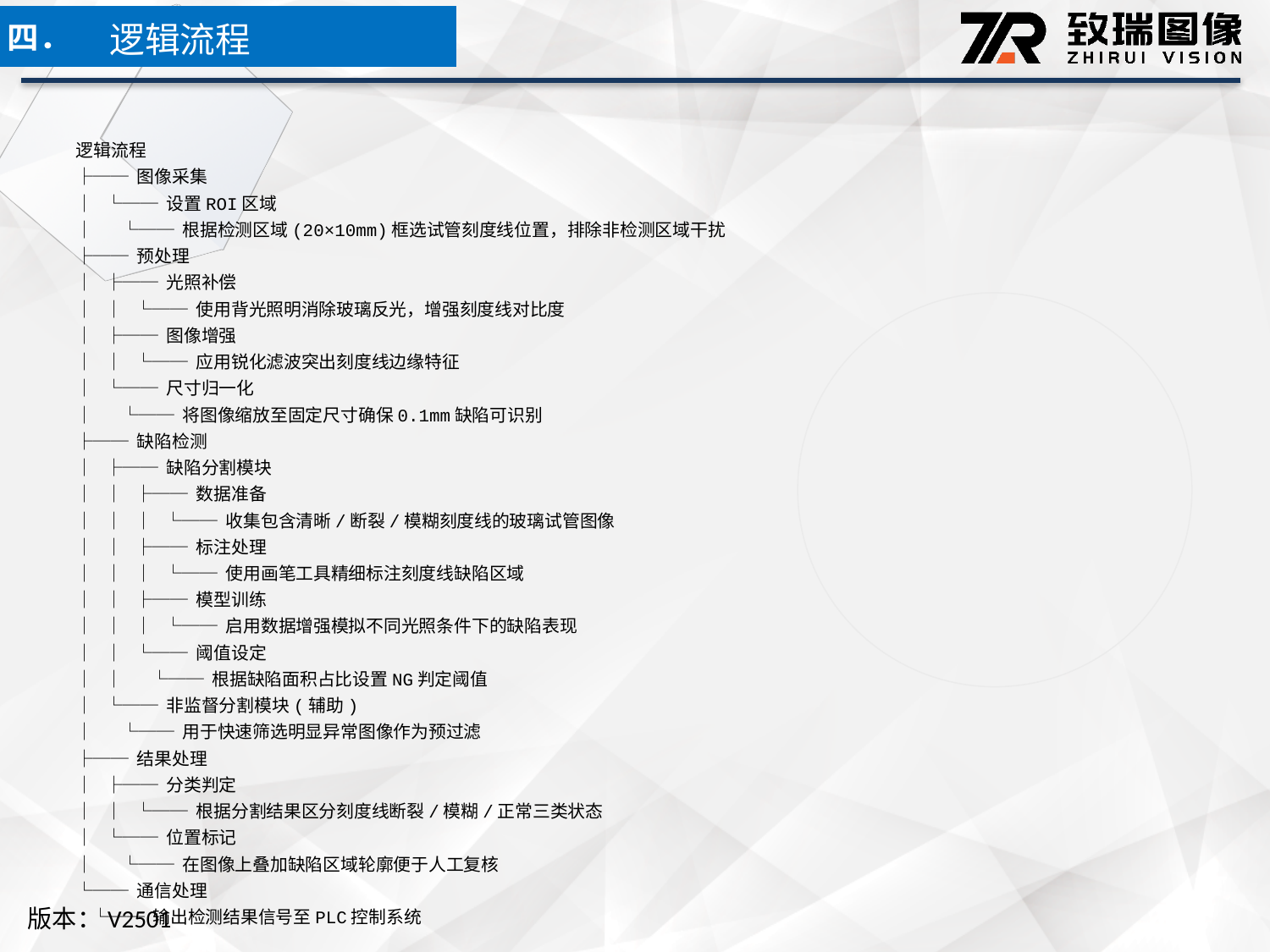

逻辑流程
四．

逻辑流程
├── 图像采集
│   └── 设置ROI区域
│       └── 根据检测区域(20×10mm)框选试管刻度线位置，排除非检测区域干扰
├── 预处理
│   ├── 光照补偿
│   │   └── 使用背光照明消除玻璃反光，增强刻度线对比度
│   ├── 图像增强
│   │   └── 应用锐化滤波突出刻度线边缘特征
│   └── 尺寸归一化
│       └── 将图像缩放至固定尺寸确保0.1mm缺陷可识别
├── 缺陷检测
│   ├── 缺陷分割模块
│   │   ├── 数据准备
│   │   │   └── 收集包含清晰/断裂/模糊刻度线的玻璃试管图像
│   │   ├── 标注处理
│   │   │   └── 使用画笔工具精细标注刻度线缺陷区域
│   │   ├── 模型训练
│   │   │   └── 启用数据增强模拟不同光照条件下的缺陷表现
│   │   └── 阈值设定
│   │       └── 根据缺陷面积占比设置NG判定阈值
│   └── 非监督分割模块(辅助)
│       └── 用于快速筛选明显异常图像作为预过滤
├── 结果处理
│   ├── 分类判定
│   │   └── 根据分割结果区分刻度线断裂/模糊/正常三类状态
│   └── 位置标记
│       └── 在图像上叠加缺陷区域轮廓便于人工复核
└── 通信处理
    └── 输出检测结果信号至PLC控制系统